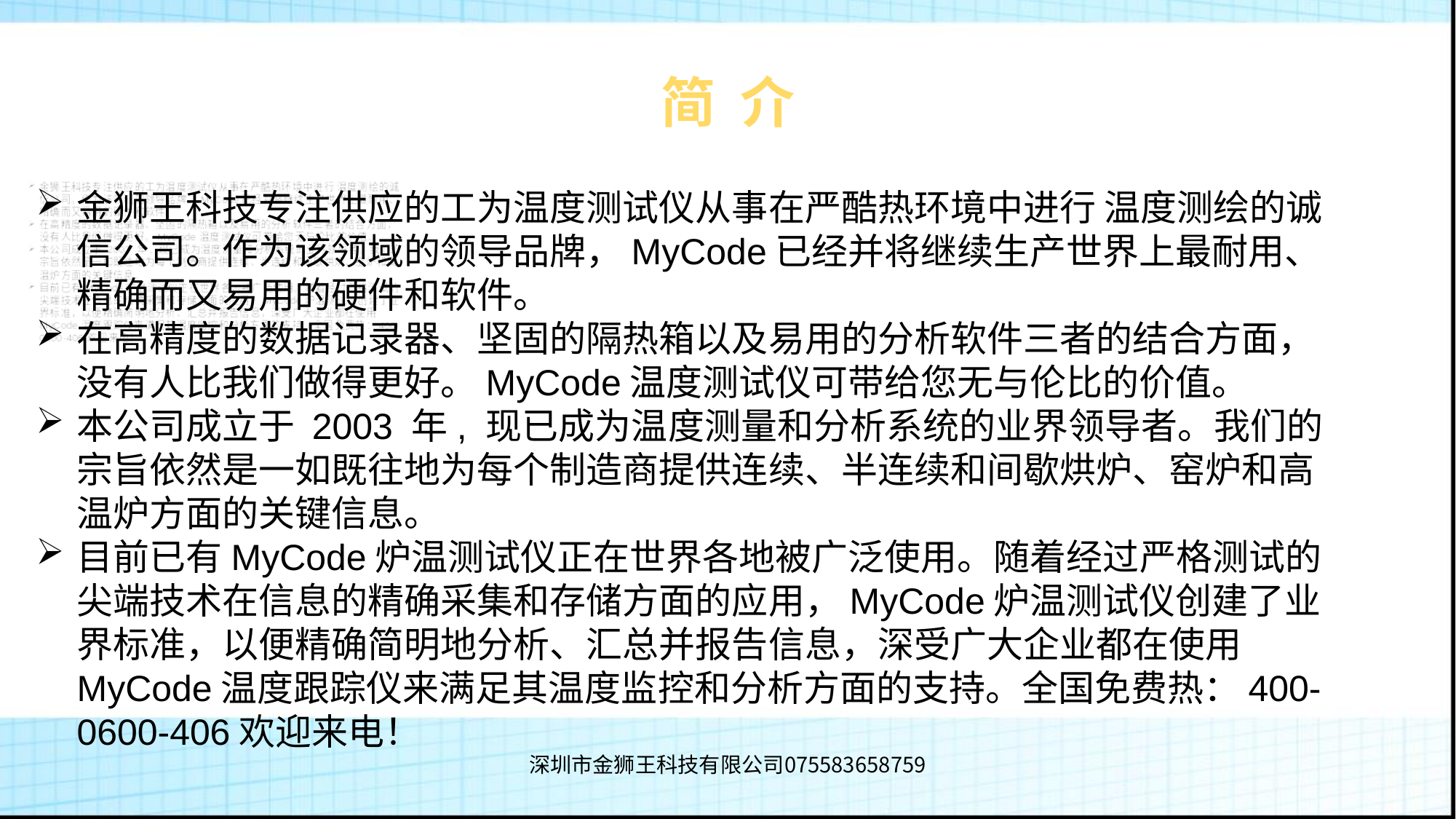

# 简  介
金狮王科技专注供应的工为温度测试仪从事在严酷热环境中进行 温度测绘的诚信公司。作为该领域的领导品牌，MyCode已经并将继续生产世界上最耐用、精确而又易用的硬件和软件。
在高精度的数据记录器、坚固的隔热箱以及易用的分析软件三者的结合方面，没有人比我们做得更好。MyCode温度测试仪可带给您无与伦比的价值。
本公司成立于 2003 年, 现已成为温度测量和分析系统的业界领导者。我们的宗旨依然是一如既往地为每个制造商提供连续、半连续和间歇烘炉、窑炉和高温炉方面的关键信息。
目前已有MyCode炉温测试仪正在世界各地被广泛使用。随着经过严格测试的尖端技术在信息的精确采集和存储方面的应用，MyCode炉温测试仪创建了业界标准，以便精确简明地分析、汇总并报告信息，深受广大企业都在使用 MyCode温度跟踪仪来满足其温度监控和分析方面的支持。全国免费热：400-0600-406欢迎来电！

深圳市金狮王科技有限公司075583658759
2